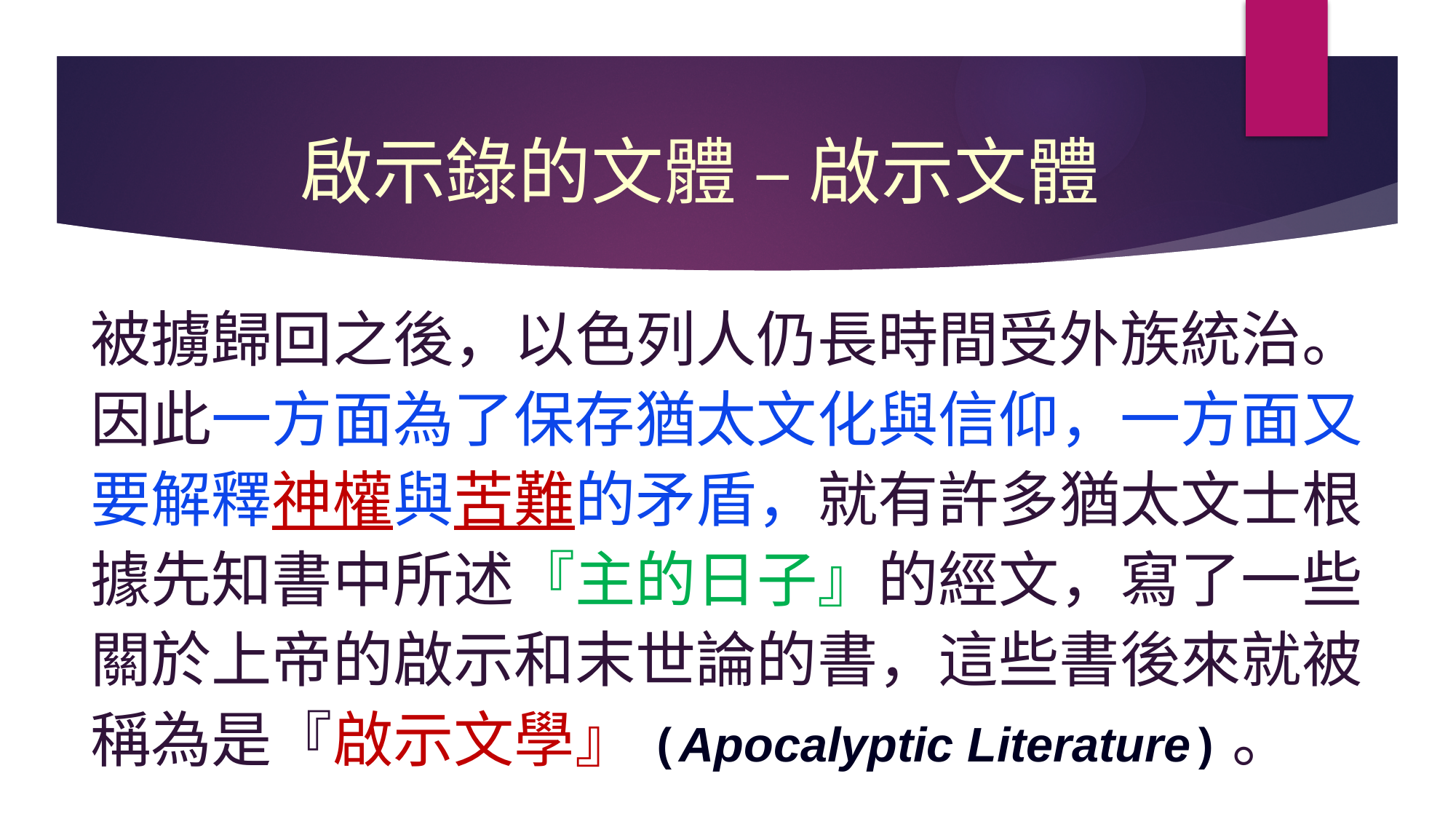

# 啟示錄的文體 – 啟示文體
被擄歸回之後，以色列人仍長時間受外族統治。因此一方面為了保存猶太文化與信仰，一方面又要解釋神權與苦難的矛盾，就有許多猶太文士根據先知書中所述『主的日子』的經文，寫了一些關於上帝的啟示和末世論的書，這些書後來就被稱為是『啟示文學』(Apocalyptic Literature)。